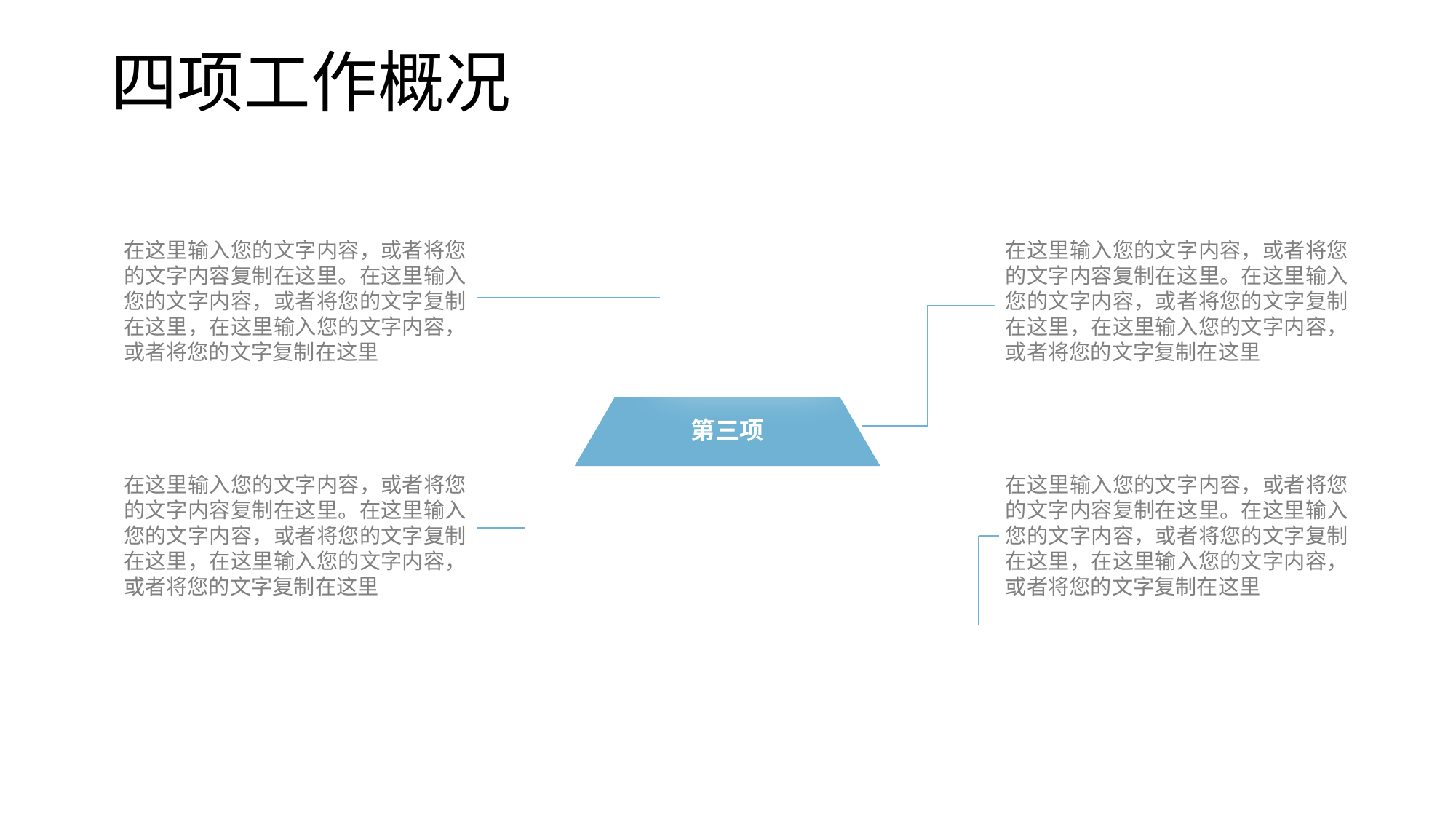

四项工作概况

在这里输入您的文字内容，或者将您的文字内容复制在这里。在这里输入您的文字内容，或者将您的文字复制在这里，在这里输入您的文字内容，或者将您的文字复制在这里
在这里输入您的文字内容，或者将您的文字内容复制在这里。在这里输入您的文字内容，或者将您的文字复制在这里，在这里输入您的文字内容，或者将您的文字复制在这里
第四项

第三项
在这里输入您的文字内容，或者将您的文字内容复制在这里。在这里输入您的文字内容，或者将您的文字复制在这里，在这里输入您的文字内容，或者将您的文字复制在这里
在这里输入您的文字内容，或者将您的文字内容复制在这里。在这里输入您的文字内容，或者将您的文字复制在这里，在这里输入您的文字内容，或者将您的文字复制在这里

第二项

第一项